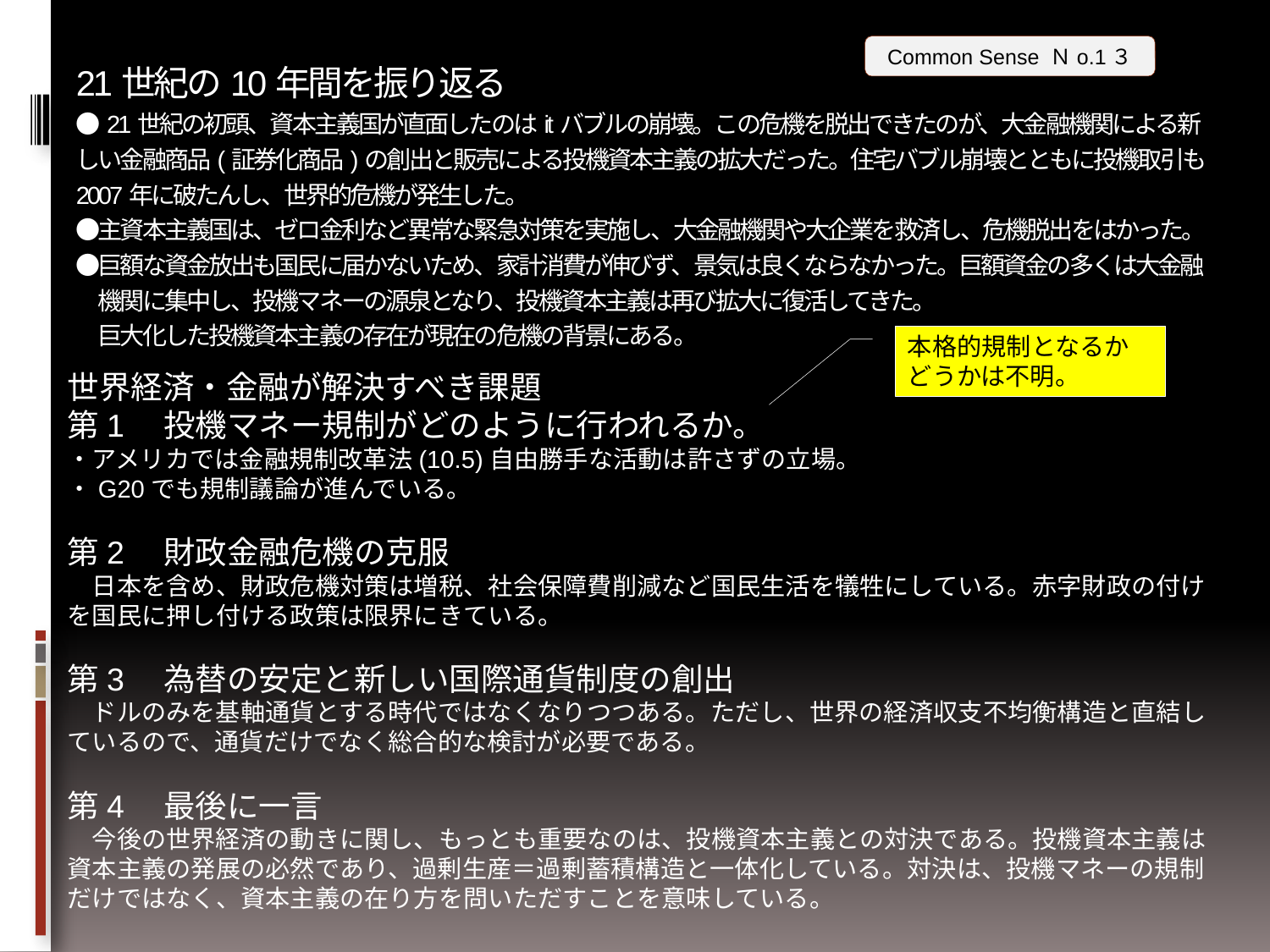

# 21世紀の10年間を振り返る ●21世紀の初頭、資本主義国が直面したのはitバブルの崩壊。この危機を脱出できたのが、大金融機関による新しい金融商品(証券化商品)の創出と販売による投機資本主義の拡大だった。住宅バブル崩壊とともに投機取引も2007年に破たんし、世界的危機が発生した。 ●主資本主義国は、ゼロ金利など異常な緊急対策を実施し、大金融機関や大企業を救済し、危機脱出をはかった。 ●巨額な資金放出も国民に届かないため、家計消費が伸びず、景気は良くならなかった。巨額資金の多くは大金融 　機関に集中し、投機マネーの源泉となり、投機資本主義は再び拡大に復活してきた。 　巨大化した投機資本主義の存在が現在の危機の背景にある。
Common Sense Ｎo.1３
本格的規制となるかどうかは不明。

世界経済・金融が解決すべき課題
第1　投機マネー規制がどのように行われるか。
・アメリカでは金融規制改革法(10.5)自由勝手な活動は許さずの立場。
・G20でも規制議論が進んでいる。

第2　財政金融危機の克服
　日本を含め、財政危機対策は増税、社会保障費削減など国民生活を犠牲にしている。赤字財政の付けを国民に押し付ける政策は限界にきている。

第3　為替の安定と新しい国際通貨制度の創出
　ドルのみを基軸通貨とする時代ではなくなりつつある。ただし、世界の経済収支不均衡構造と直結しているので、通貨だけでなく総合的な検討が必要である。

第4　最後に一言
　今後の世界経済の動きに関し、もっとも重要なのは、投機資本主義との対決である。投機資本主義は資本主義の発展の必然であり、過剰生産＝過剰蓄積構造と一体化している。対決は、投機マネーの規制だけではなく、資本主義の在り方を問いただすことを意味している。